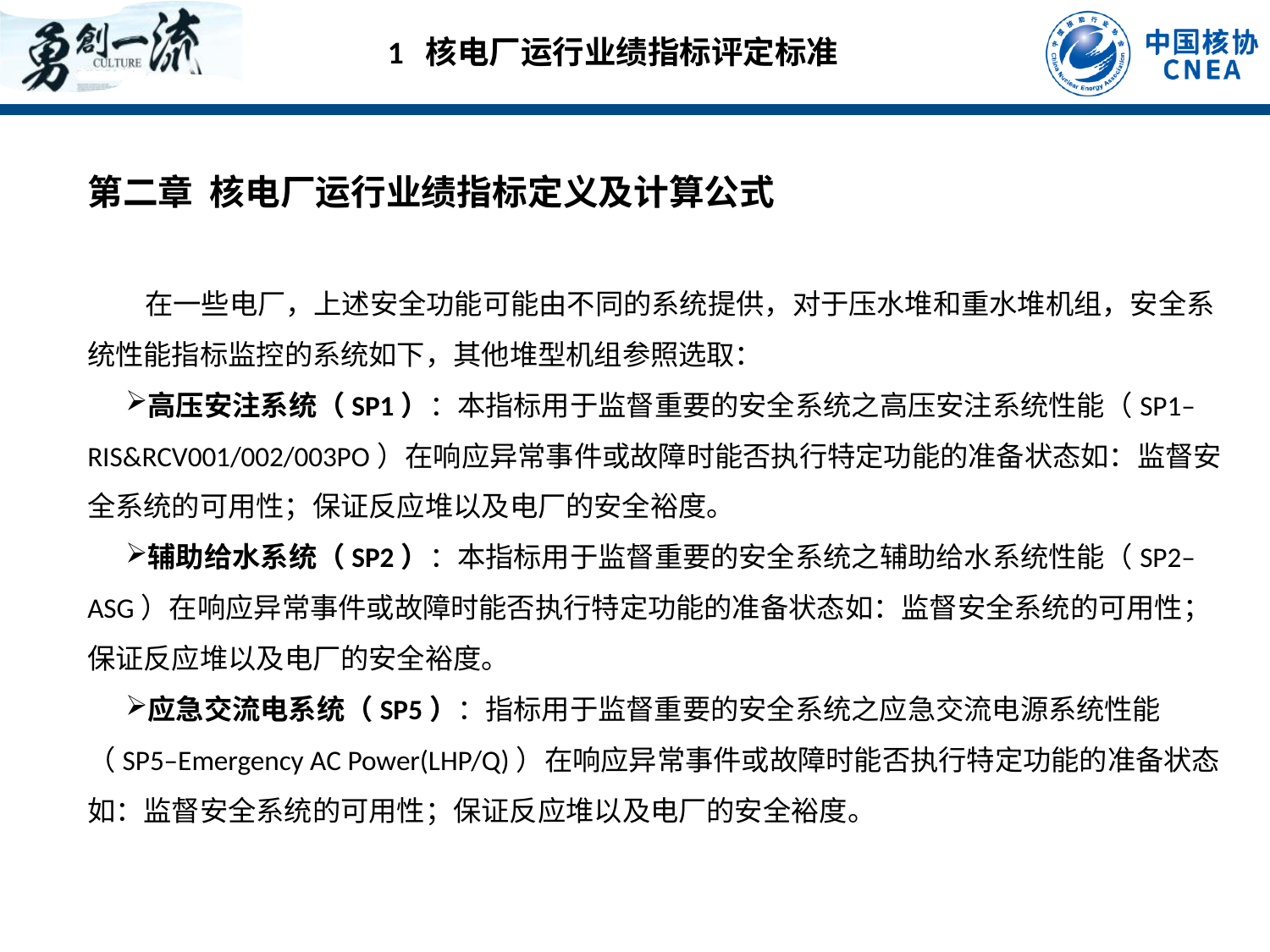

1  核电厂运行业绩指标评定标准
第二章  核电厂运行业绩指标定义及计算公式

        在一些电厂，上述安全功能可能由不同的系统提供，对于压水堆和重水堆机组，安全系统性能指标监控的系统如下，其他堆型机组参照选取：
高压安注系统（SP1）：本指标用于监督重要的安全系统之高压安注系统性能（SP1–RIS&RCV001/002/003PO）在响应异常事件或故障时能否执行特定功能的准备状态如：监督安全系统的可用性；保证反应堆以及电厂的安全裕度。
辅助给水系统（SP2）：本指标用于监督重要的安全系统之辅助给水系统性能（SP2–ASG）在响应异常事件或故障时能否执行特定功能的准备状态如：监督安全系统的可用性；保证反应堆以及电厂的安全裕度。
应急交流电系统（SP5）：指标用于监督重要的安全系统之应急交流电源系统性能（SP5–Emergency AC Power(LHP/Q)）在响应异常事件或故障时能否执行特定功能的准备状态如：监督安全系统的可用性；保证反应堆以及电厂的安全裕度。